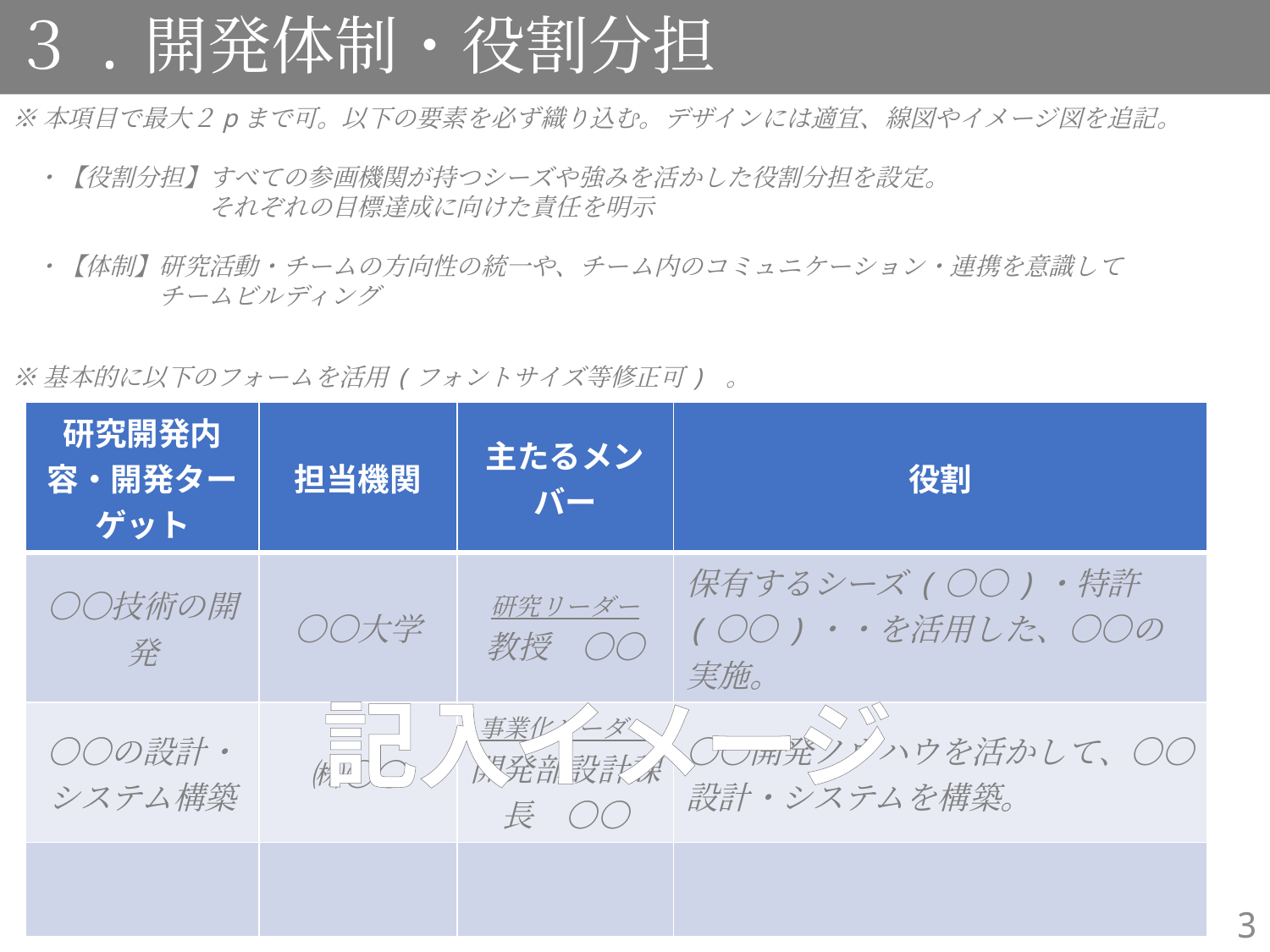

３.開発体制・役割分担
※本項目で最大２pまで可。以下の要素を必ず織り込む。デザインには適宜、線図やイメージ図を追記。

　・【役割分担】すべての参画機関が持つシーズや強みを活かした役割分担を設定。
　　　　　　　　それぞれの目標達成に向けた責任を明示

　・【体制】研究活動・チームの方向性の統一や、チーム内のコミュニケーション・連携を意識して
　　　　　　チームビルディング
※基本的に以下のフォームを活用(フォントサイズ等修正可) 。
| 研究開発内容・開発ターゲット | 担当機関 | 主たるメンバー | 役割 |
| --- | --- | --- | --- |
| 〇〇技術の開発 | 〇〇大学 | 研究リーダー 教授　〇〇 | 保有するシーズ(〇〇)・特許(〇〇)・・を活用した、〇〇の実施。 |
| 〇〇の設計・システム構築 | ㈱〇〇 | 事業化リーダー 開発部設計課長　〇〇 | 〇〇開発ノウハウを活かして、〇〇設計・システムを構築。 |
|  |  |  |  |
記入イメージ
3